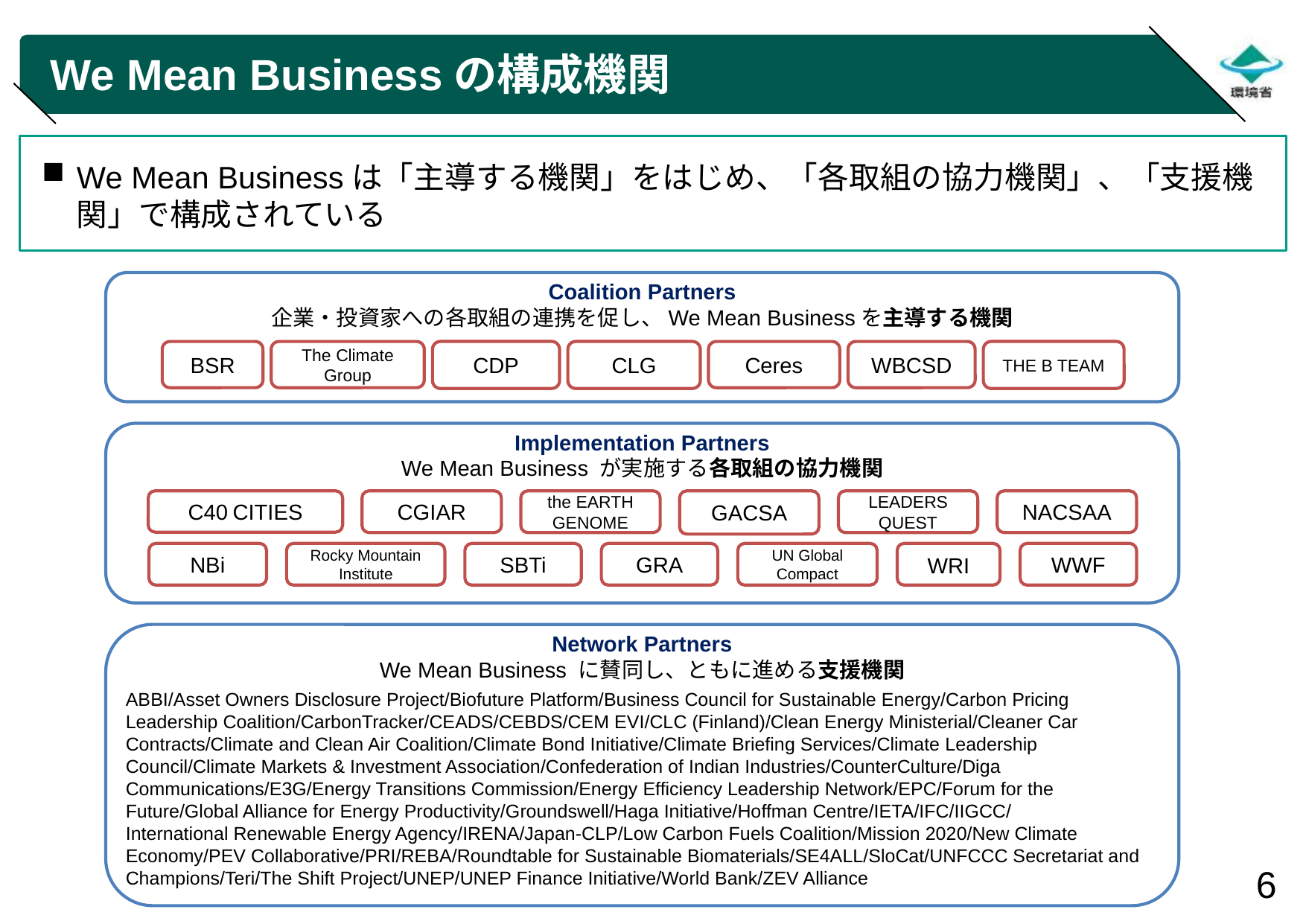

# We Mean Businessの構成機関
We Mean Businessは「主導する機関」をはじめ、「各取組の協力機関」、「支援機関」で構成されている

Coalition Partners
企業・投資家への各取組の連携を促し、We Mean Businessを主導する機関
CDP
CLG
Ceres
WBCSD
THE B TEAM
BSR
The Climate Group
Implementation Partners
We Mean Business が実施する各取組の協力機関

C40 CITIES
CGIAR
the EARTH GENOME
GACSA
LEADERS QUEST
NACSAA
NBi
Rocky Mountain Institute
SBTi
GRA
UN Global
Compact
WRI
WWF

Network Partners
We Mean Business に賛同し、ともに進める支援機関
ABBI/Asset Owners Disclosure Project/Biofuture Platform/Business Council for Sustainable Energy/Carbon Pricing Leadership Coalition/CarbonTracker/CEADS/CEBDS/CEM EVI/CLC (Finland)/Clean Energy Ministerial/Cleaner Car Contracts/Climate and Clean Air Coalition/Climate Bond Initiative/Climate Briefing Services/Climate Leadership Council/Climate Markets & Investment Association/Confederation of Indian Industries/CounterCulture/Diga Communications/E3G/Energy Transitions Commission/Energy Efficiency Leadership Network/EPC/Forum for the Future/Global Alliance for Energy Productivity/Groundswell/Haga Initiative/Hoffman Centre/IETA/IFC/IIGCC/
International Renewable Energy Agency/IRENA/Japan-CLP/Low Carbon Fuels Coalition/Mission 2020/New Climate Economy/PEV Collaborative/PRI/REBA/Roundtable for Sustainable Biomaterials/SE4ALL/SloCat/UNFCCC Secretariat and Champions/Teri/The Shift Project/UNEP/UNEP Finance Initiative/World Bank/ZEV Alliance